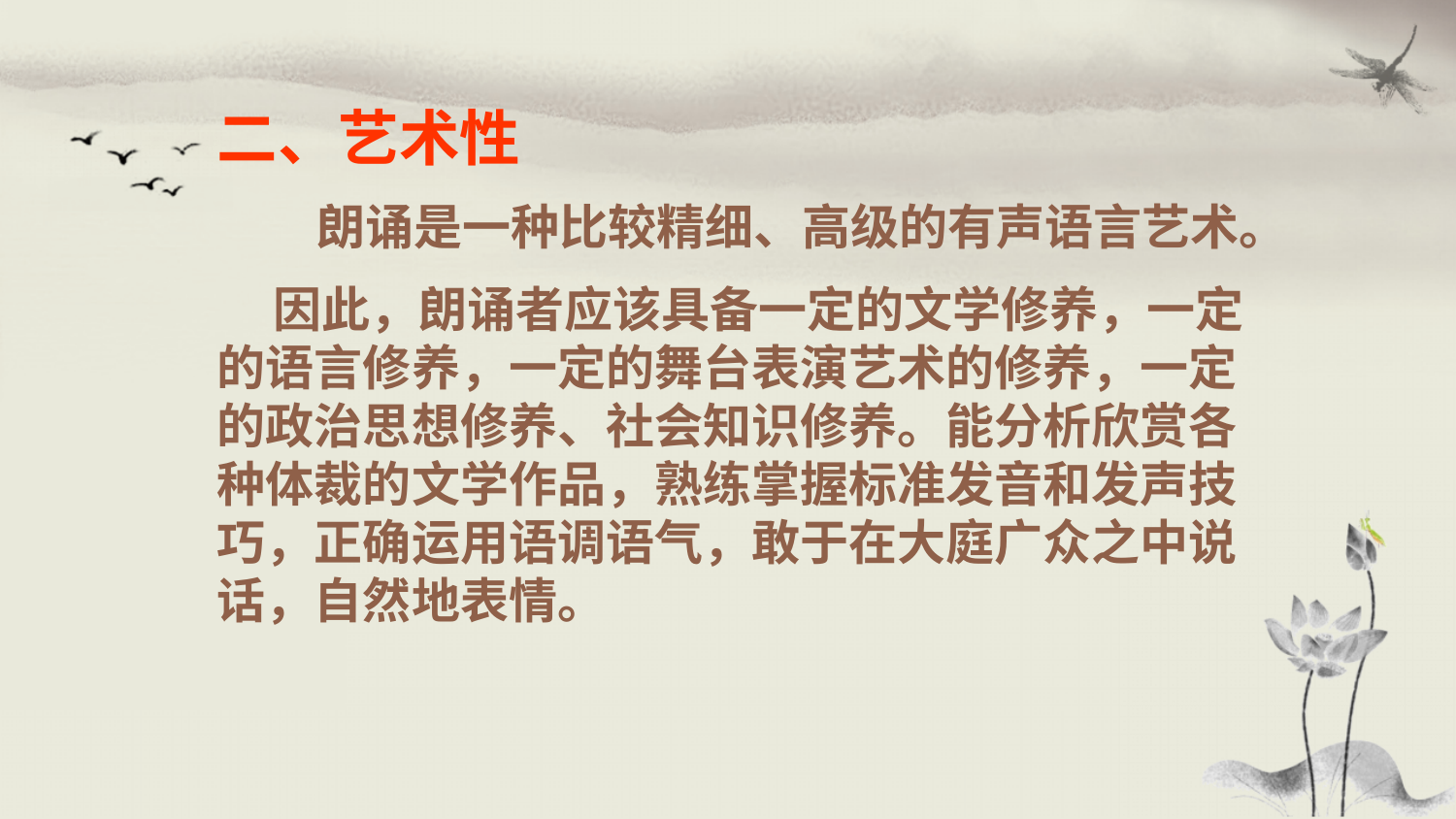

二、艺术性
        朗诵是一种比较精细、高级的有声语言艺术。
    因此，朗诵者应该具备一定的文学修养，一定的语言修养，一定的舞台表演艺术的修养，一定的政治思想修养、社会知识修养。能分析欣赏各种体裁的文学作品，熟练掌握标准发音和发声技巧，正确运用语调语气，敢于在大庭广众之中说话，自然地表情。